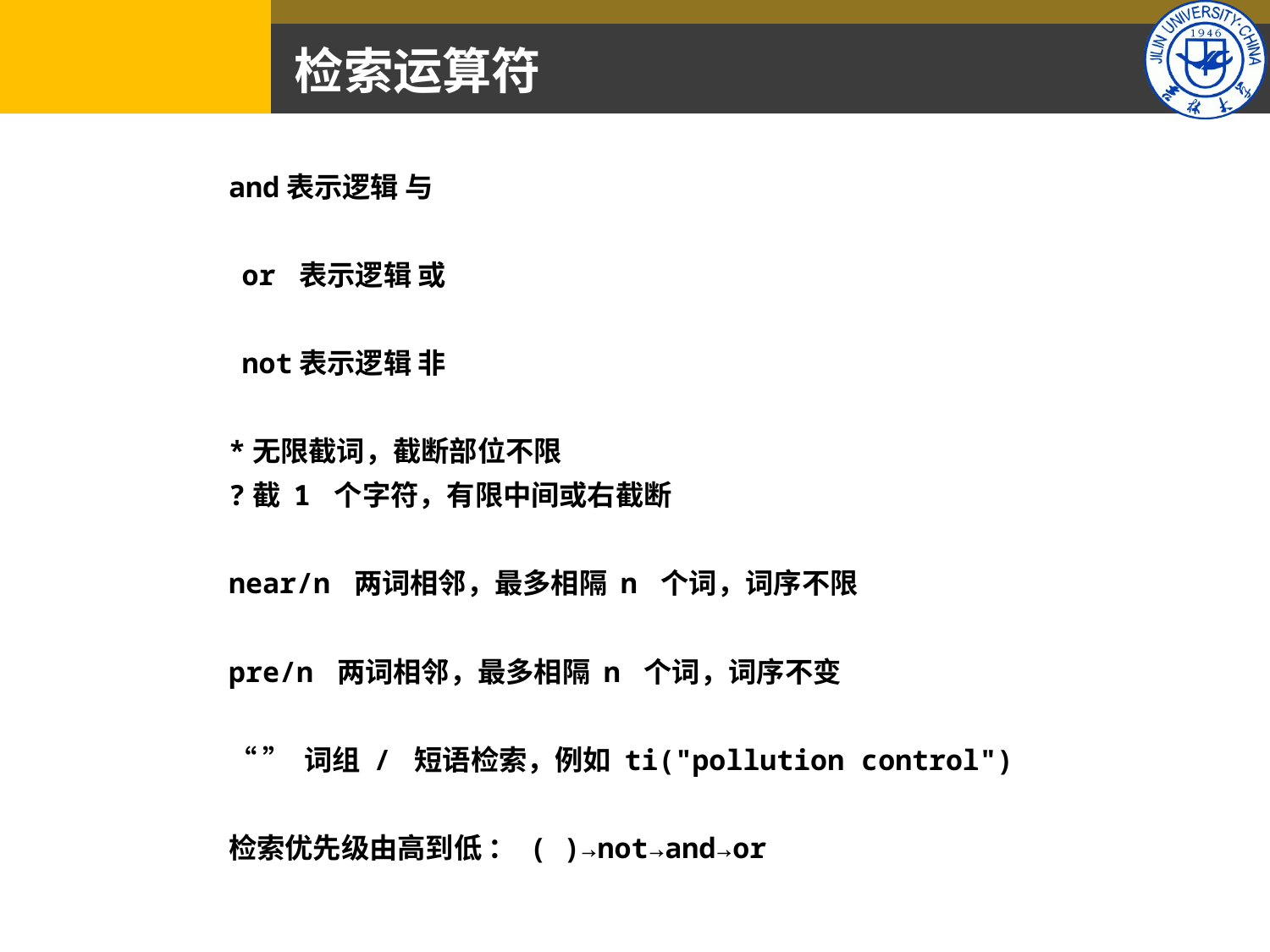

# 检索运算符

and表示逻辑 与
 or 表示逻辑 或
 not表示逻辑 非
*无限截词，截断部位不限
?截 1 个字符，有限中间或右截断
near/n 两词相邻，最多相隔 n 个词，词序不限
pre/n 两词相邻，最多相隔 n 个词，词序不变
“ ” 词组 / 短语检索，例如 ti("pollution control")
检索优先级由高到低 ： ( )→not→and→or